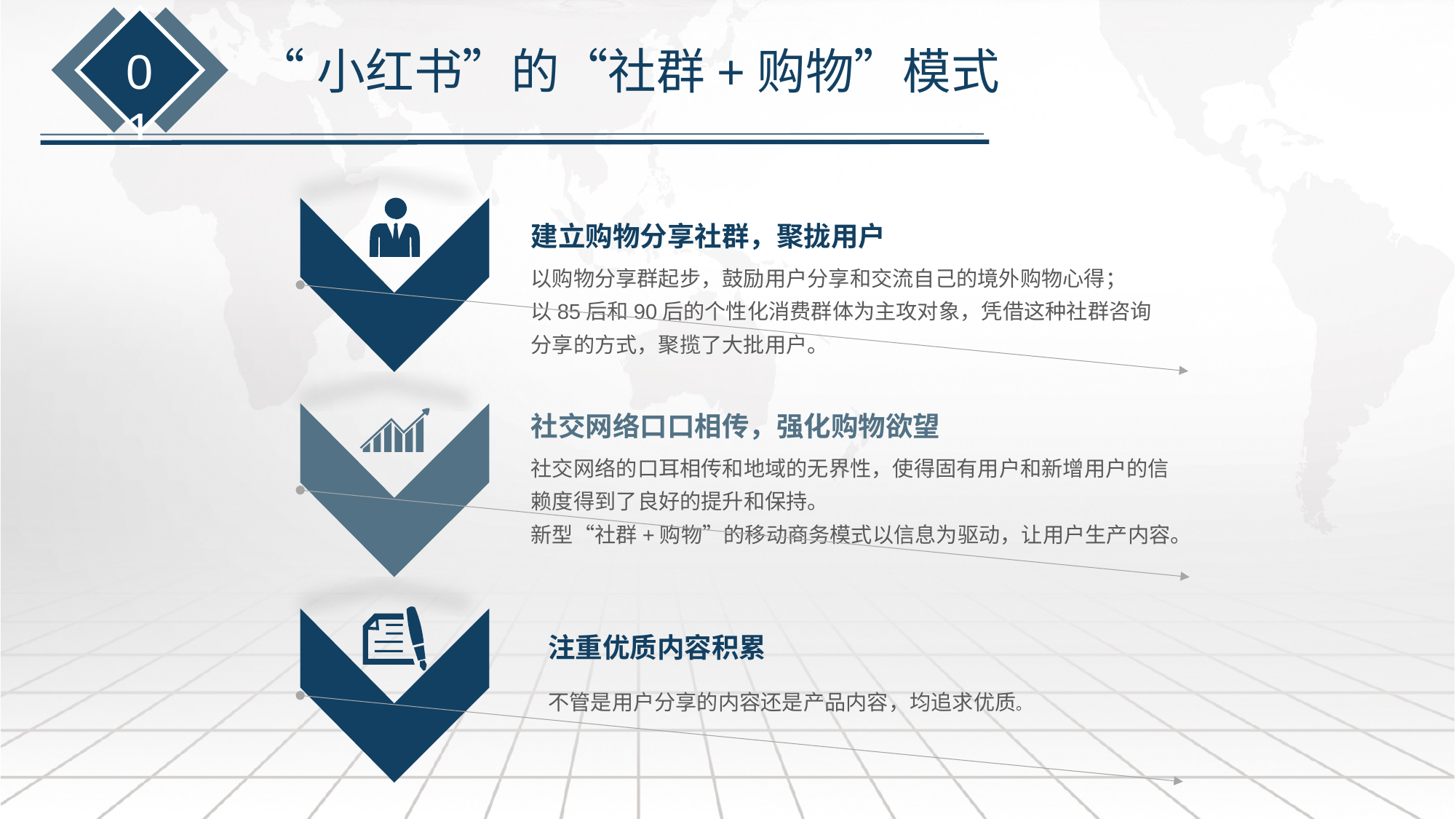

01
“小红书”的“社群+购物”模式

建立购物分享社群，聚拢用户
以购物分享群起步，鼓励用户分享和交流自己的境外购物心得；
以85后和90后的个性化消费群体为主攻对象，凭借这种社群咨询分享的方式，聚揽了大批用户。
社交网络口口相传，强化购物欲望

社交网络的口耳相传和地域的无界性，使得固有用户和新增用户的信赖度得到了良好的提升和保持。
新型“社群+购物”的移动商务模式以信息为驱动，让用户生产内容。

注重优质内容积累
不管是用户分享的内容还是产品内容，均追求优质。